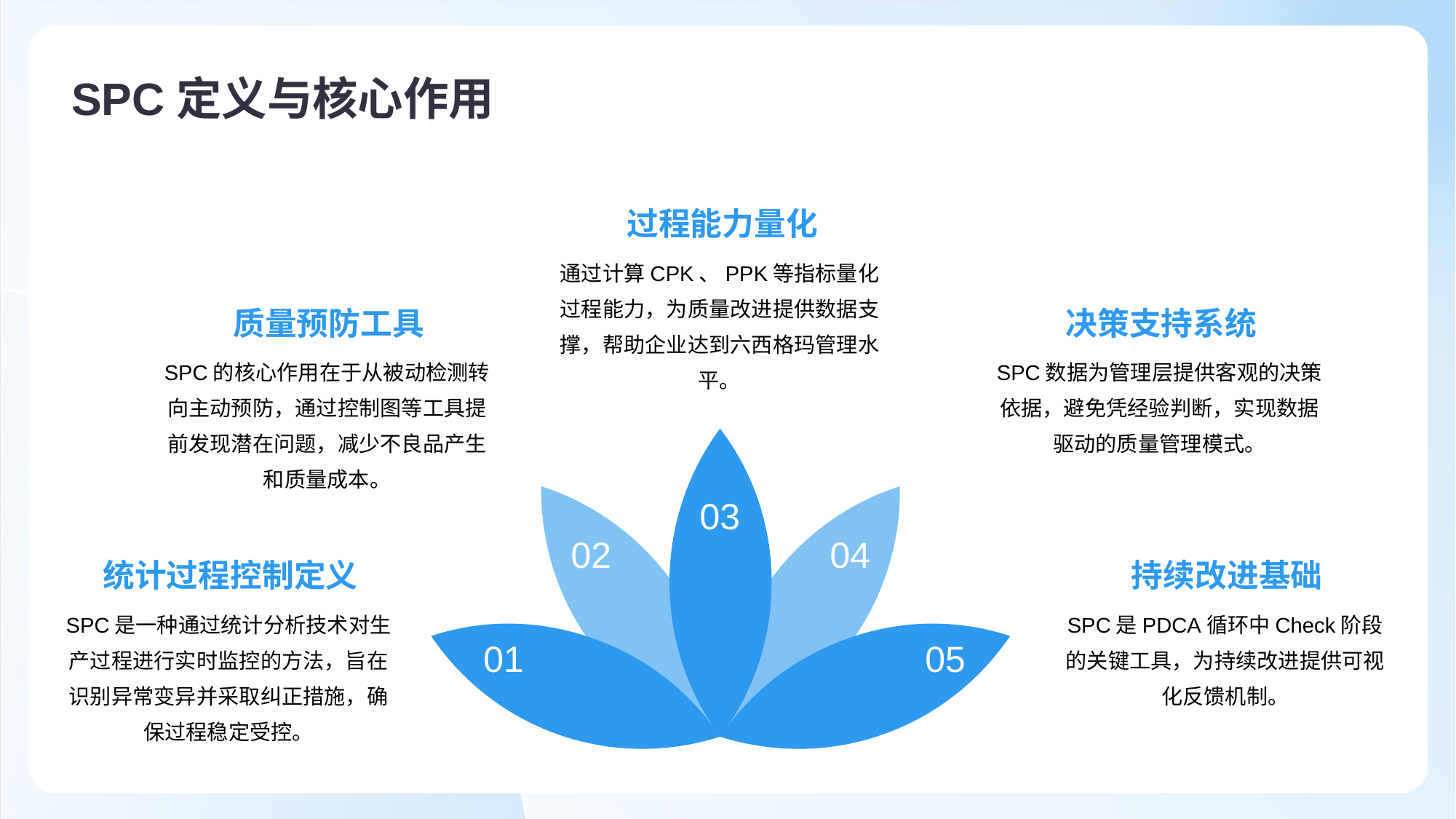

SPC定义与核心作用
过程能力量化
通过计算CPK、PPK等指标量化过程能力，为质量改进提供数据支撑，帮助企业达到六西格玛管理水平。
质量预防工具
决策支持系统
SPC的核心作用在于从被动检测转向主动预防，通过控制图等工具提前发现潜在问题，减少不良品产生和质量成本。
SPC数据为管理层提供客观的决策依据，避免凭经验判断，实现数据驱动的质量管理模式。

03

02
04
统计过程控制定义
持续改进基础
SPC是一种通过统计分析技术对生产过程进行实时监控的方法，旨在识别异常变异并采取纠正措施，确保过程稳定受控。
SPC是PDCA循环中Check阶段的关键工具，为持续改进提供可视化反馈机制。

01
05